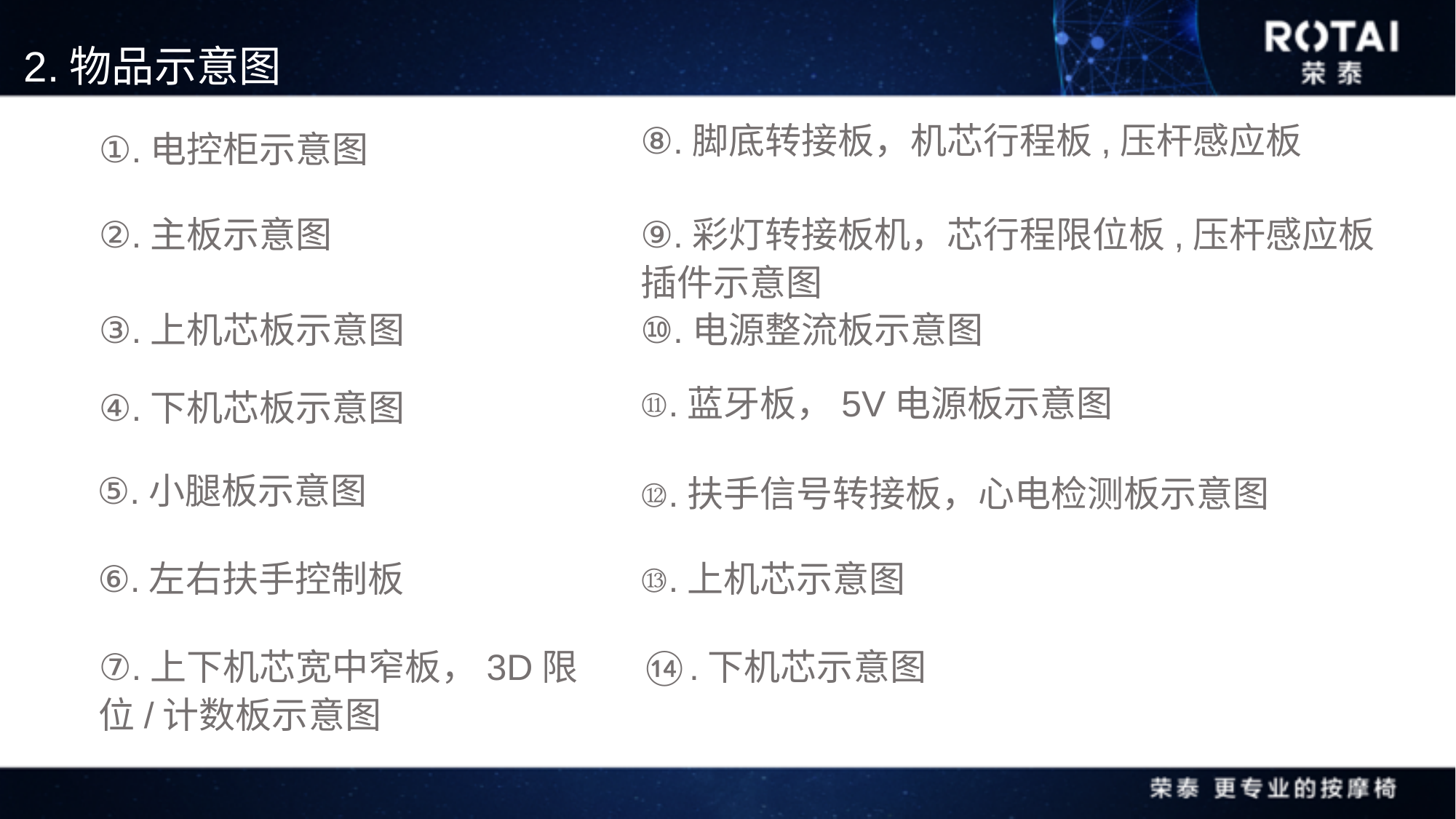

2.物品示意图
⑧.脚底转接板，机芯行程板,压杆感应板
①.电控柜示意图
②.主板示意图
⑨.彩灯转接板机，芯行程限位板,压杆感应板插件示意图
③.上机芯板示意图
⑩.电源整流板示意图
⑪.蓝牙板，5V电源板示意图

④.下机芯板示意图
⑤.小腿板示意图
⑫.扶手信号转接板，心电检测板示意图
⑥.左右扶手控制板
⑬.上机芯示意图

⑦.上下机芯宽中窄板，3D限位/计数板示意图
⑭.下机芯示意图